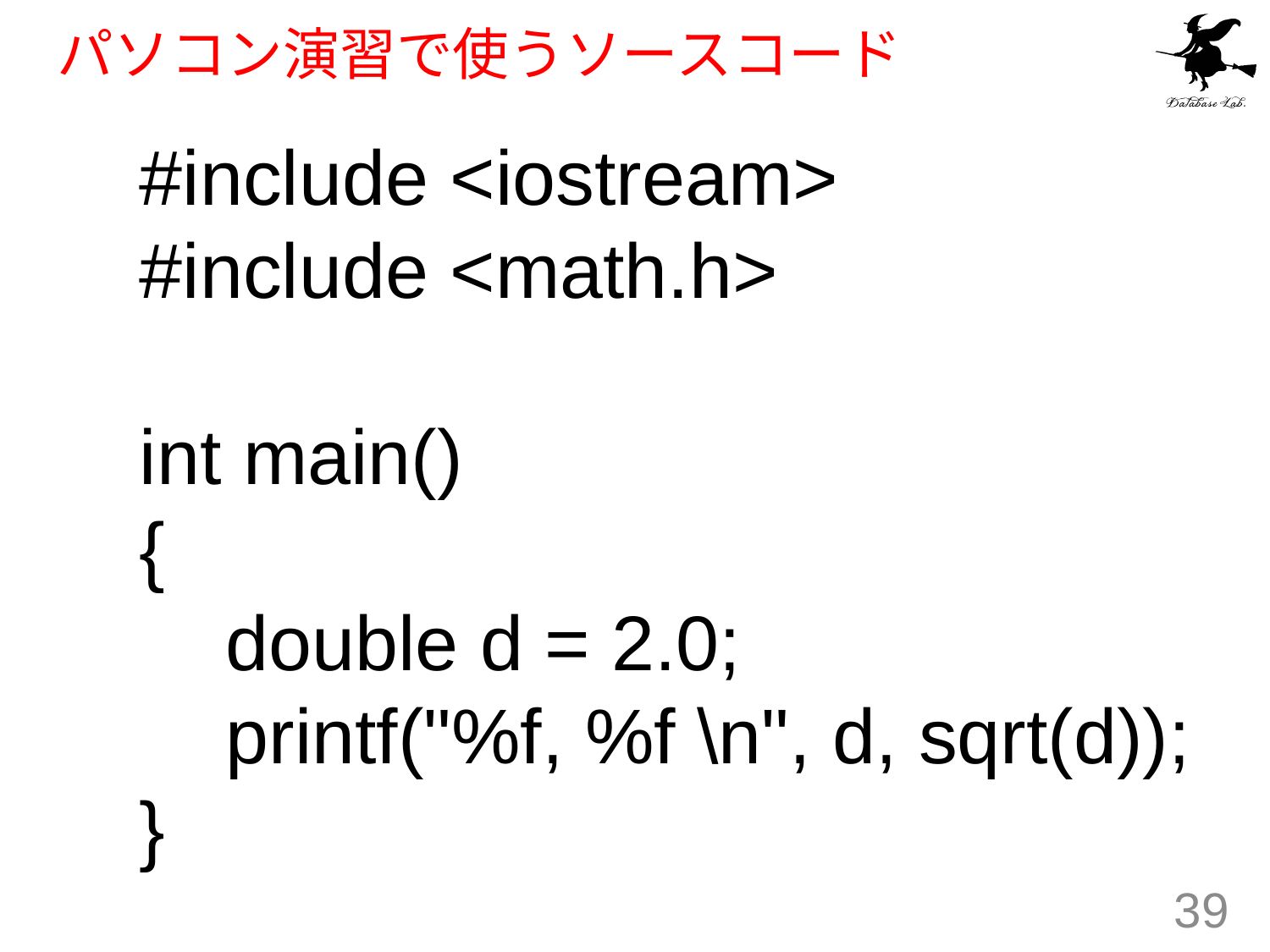

# パソコン演習で使うソースコード
#include <iostream>
#include <math.h>

int main()
{
    double d = 2.0;
    printf("%f, %f \n", d, sqrt(d));
}

39